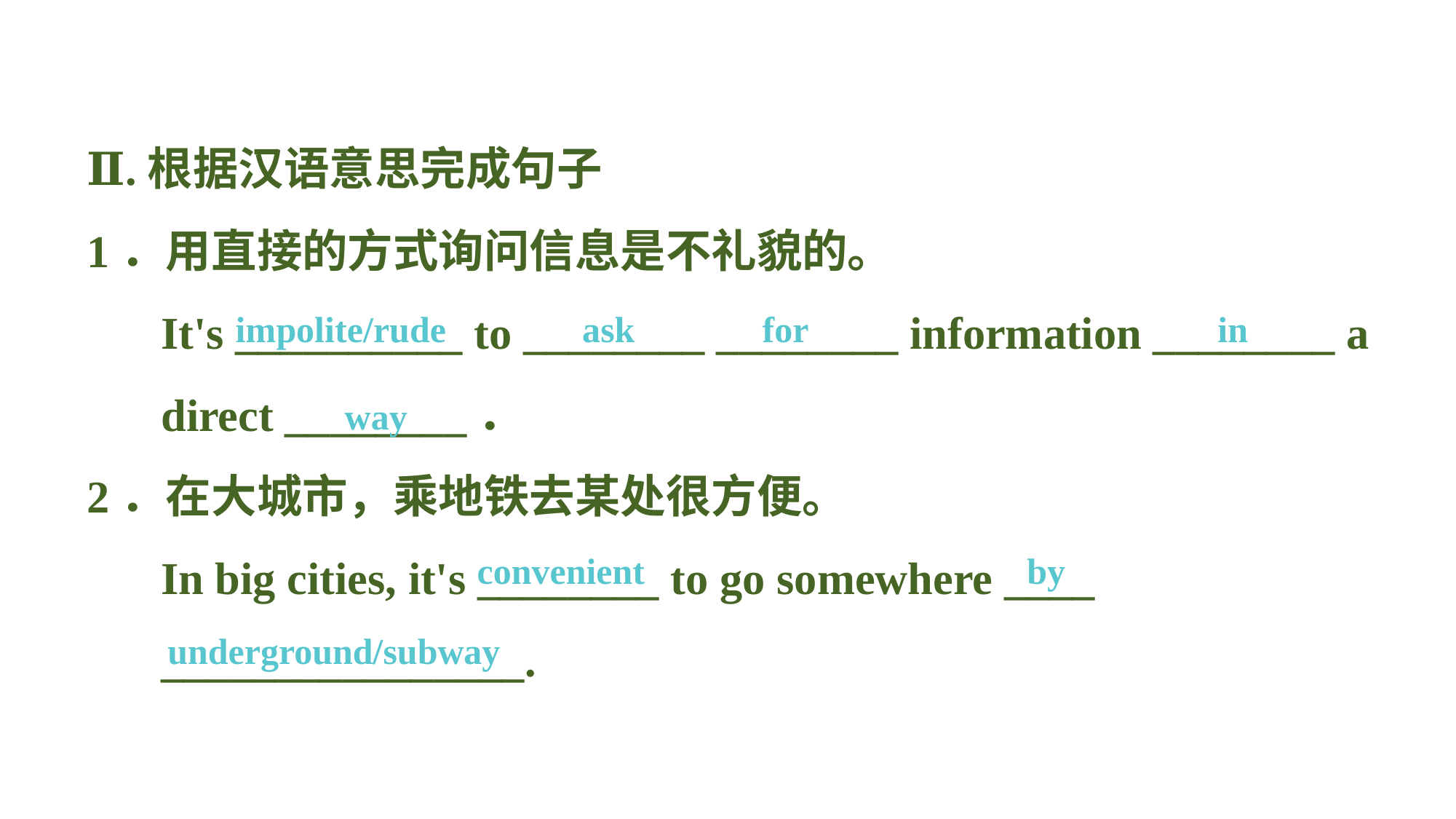

Ⅱ.根据汉语意思完成句子
1．用直接的方式询问信息是不礼貌的。
It's __________ to ________ ________ information ________ a direct ________．
2．在大城市，乘地铁去某处很方便。
In big cities, it's ________ to go somewhere ____
________________.
impolite/rude               ask              for                                             in
	way
convenient                                          by
underground/subway